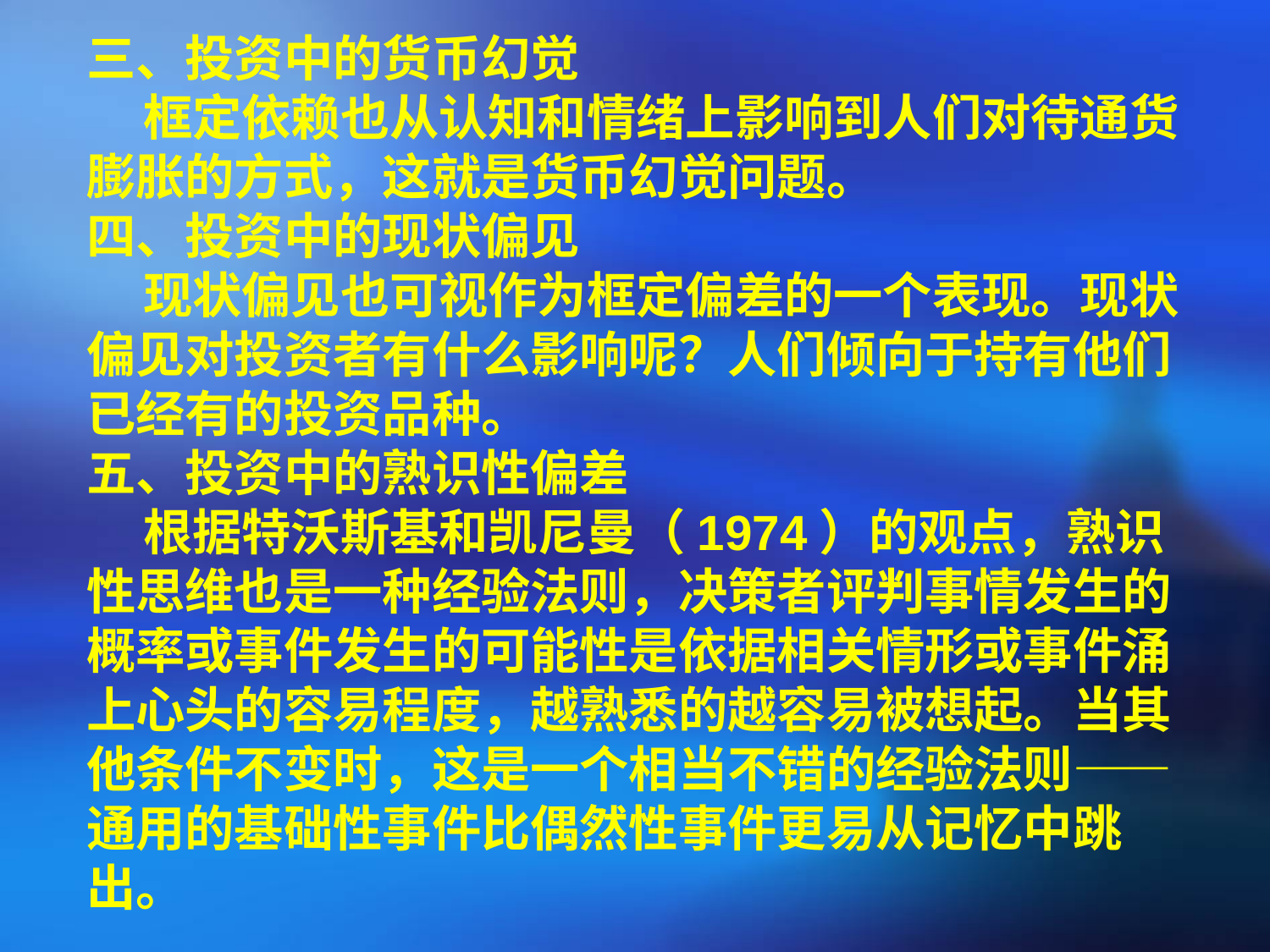

三、投资中的货币幻觉
    框定依赖也从认知和情绪上影响到人们对待通货膨胀的方式，这就是货币幻觉问题。
四、投资中的现状偏见
    现状偏见也可视作为框定偏差的一个表现。现状偏见对投资者有什么影响呢？人们倾向于持有他们已经有的投资品种。
五、投资中的熟识性偏差
    根据特沃斯基和凯尼曼（1974）的观点，熟识性思维也是一种经验法则，决策者评判事情发生的概率或事件发生的可能性是依据相关情形或事件涌上心头的容易程度，越熟悉的越容易被想起。当其他条件不变时，这是一个相当不错的经验法则——通用的基础性事件比偶然性事件更易从记忆中跳出。